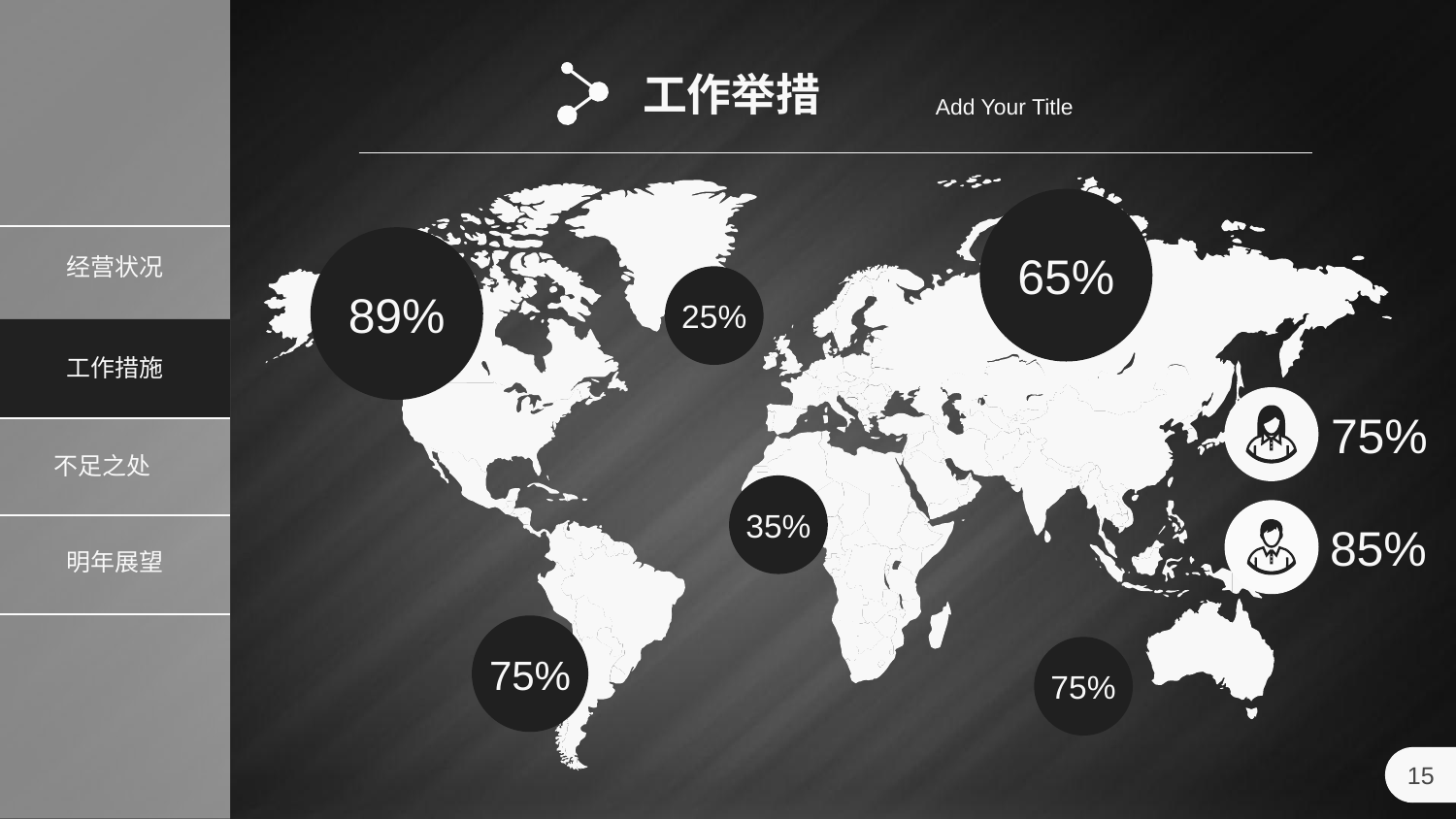

工作举措
Add Your Title

65%
89%
25%

75%
35%

85%
75%
75%